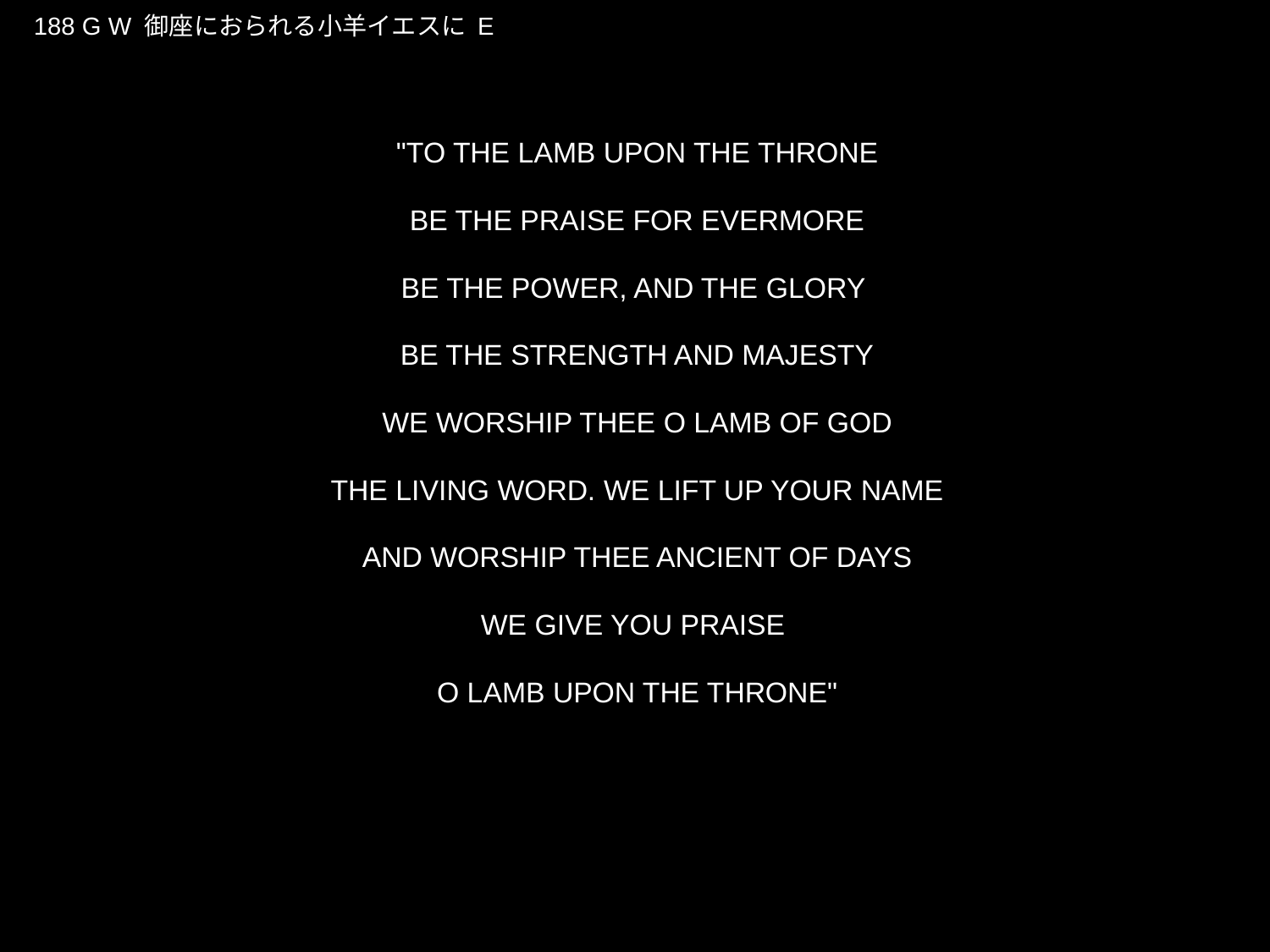

みざにおられるこひつじいえすに
★W
188 G W 御座におられる小羊イエスに E
★４
"TO THE LAMB UPON THE THRONE
BE THE PRAISE FOR EVERMORE
BE THE POWER, AND THE GLORY
BE THE STRENGTH AND MAJESTY
WE WORSHIP THEE O LAMB OF GOD
THE LIVING WORD. WE LIFT UP YOUR NAME
AND WORSHIP THEE ANCIENT OF DAYS
WE GIVE YOU PRAISE
O LAMB UPON THE THRONE"